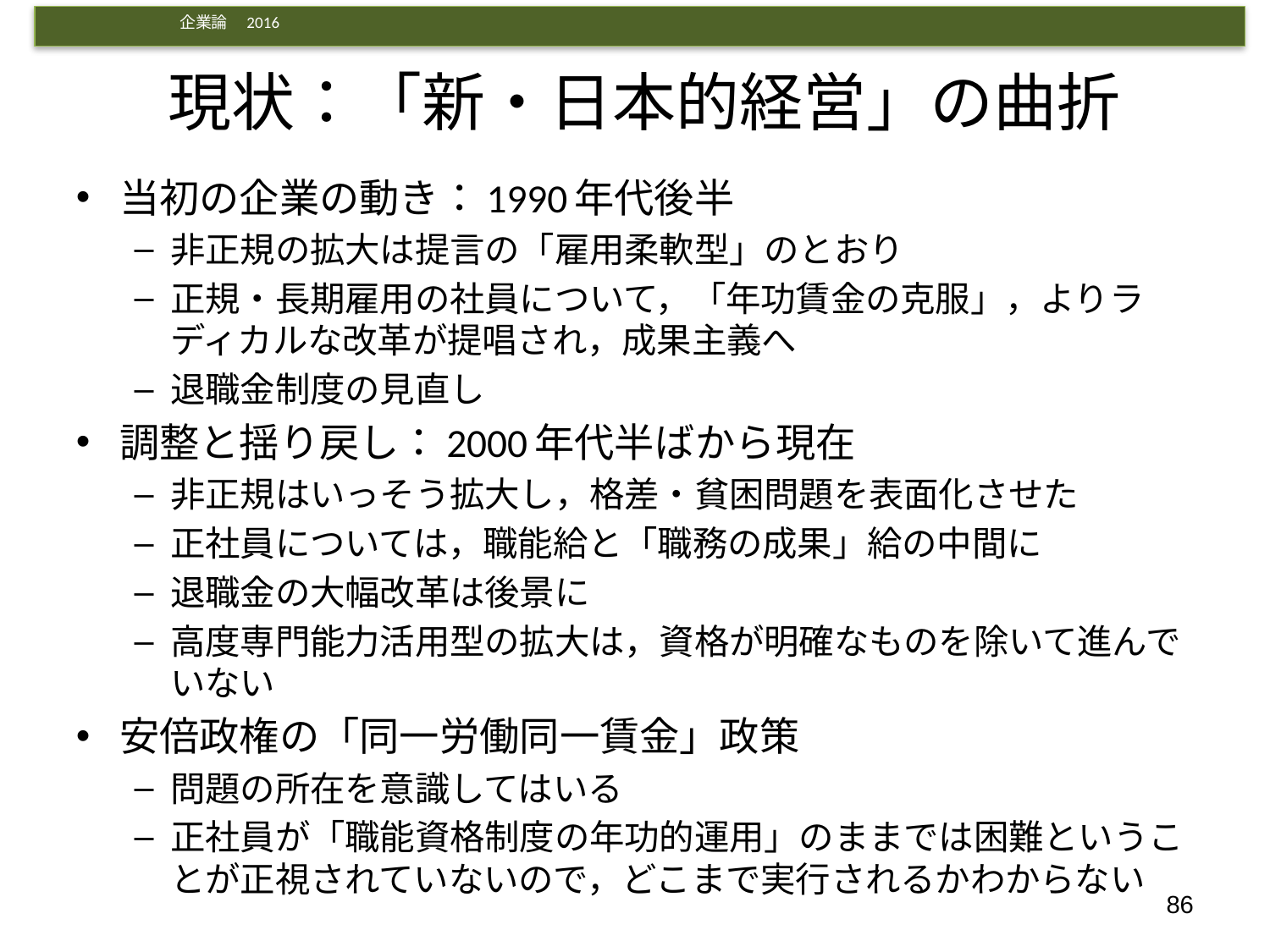

# 現状：「新・日本的経営」の曲折
当初の企業の動き：1990年代後半
非正規の拡大は提言の「雇用柔軟型」のとおり
正規・長期雇用の社員について，「年功賃金の克服」，よりラディカルな改革が提唱され，成果主義へ
退職金制度の見直し
調整と揺り戻し：2000年代半ばから現在
非正規はいっそう拡大し，格差・貧困問題を表面化させた
正社員については，職能給と「職務の成果」給の中間に
退職金の大幅改革は後景に
高度専門能力活用型の拡大は，資格が明確なものを除いて進んでいない
安倍政権の「同一労働同一賃金」政策
問題の所在を意識してはいる
正社員が「職能資格制度の年功的運用」のままでは困難ということが正視されていないので，どこまで実行されるかわからない

86